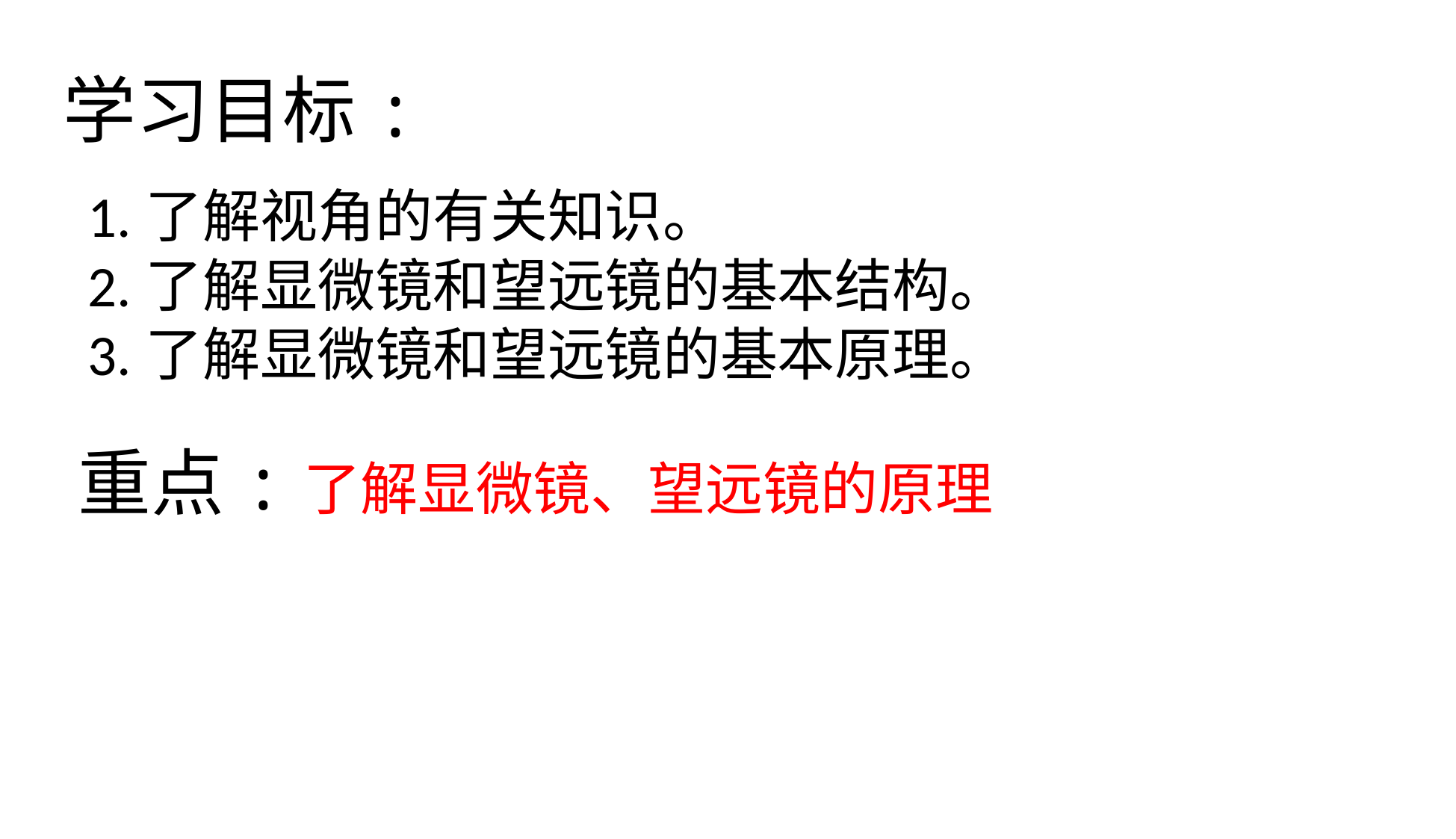

学习目标:
1.了解视角的有关知识。
2.了解显微镜和望远镜的基本结构。
3.了解显微镜和望远镜的基本原理。
重点:了解显微镜、望远镜的原理